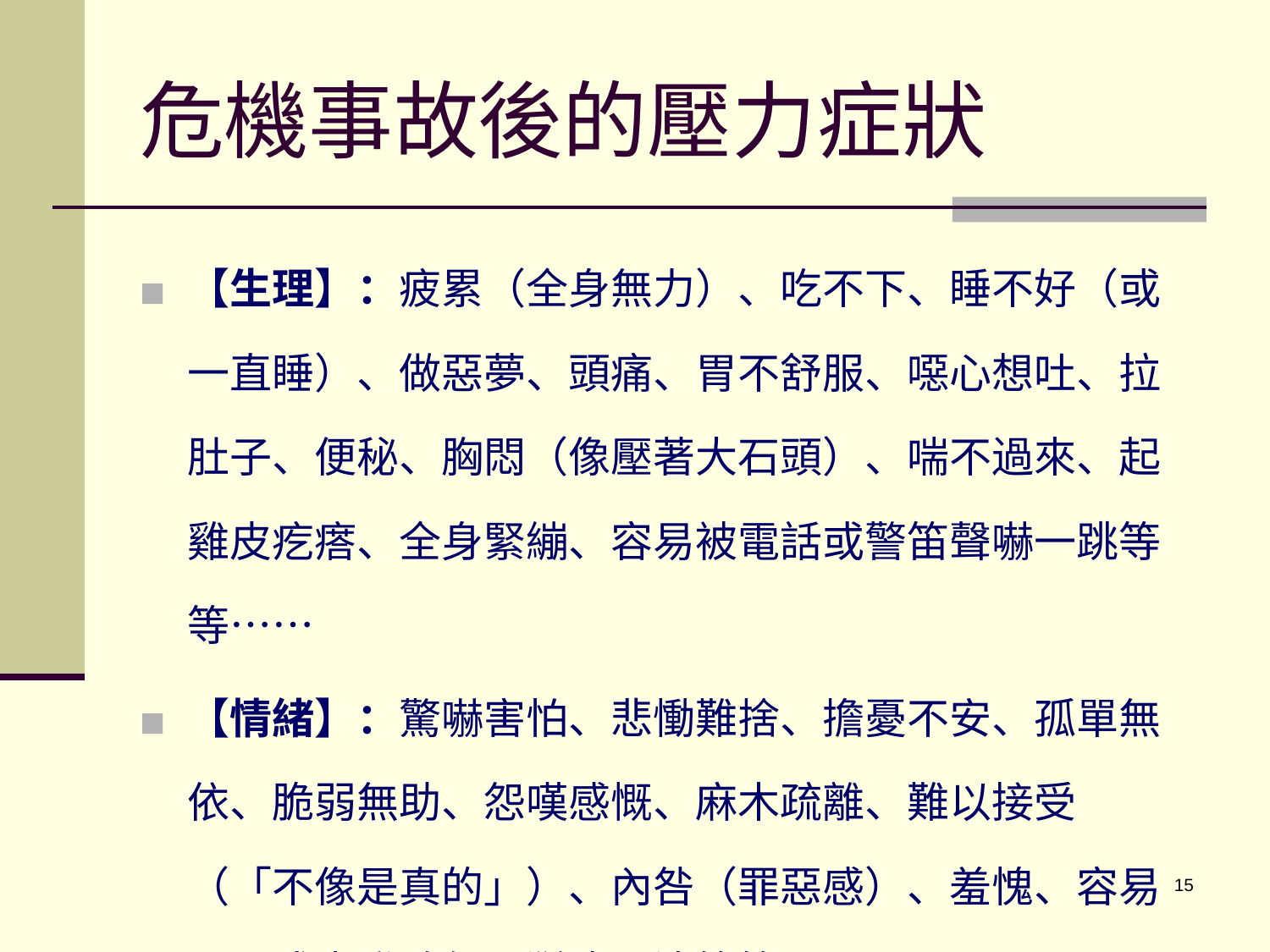

# 危機事故後的壓力症狀
【生理】：疲累（全身無力）、吃不下、睡不好（或一直睡）、做惡夢、頭痛、胃不舒服、噁心想吐、拉肚子、便秘、胸悶（像壓著大石頭）、喘不過來、起雞皮疙瘩、全身緊繃、容易被電話或警笛聲嚇一跳等等……
【情緒】：驚嚇害怕、悲慟難捨、擔憂不安、孤單無依、脆弱無助、怨嘆感慨、麻木疏離、難以接受（「不像是真的」）、內咎（罪惡感）、羞愧、容易緊張或大發脾氣、猶豫不決等等……。

15